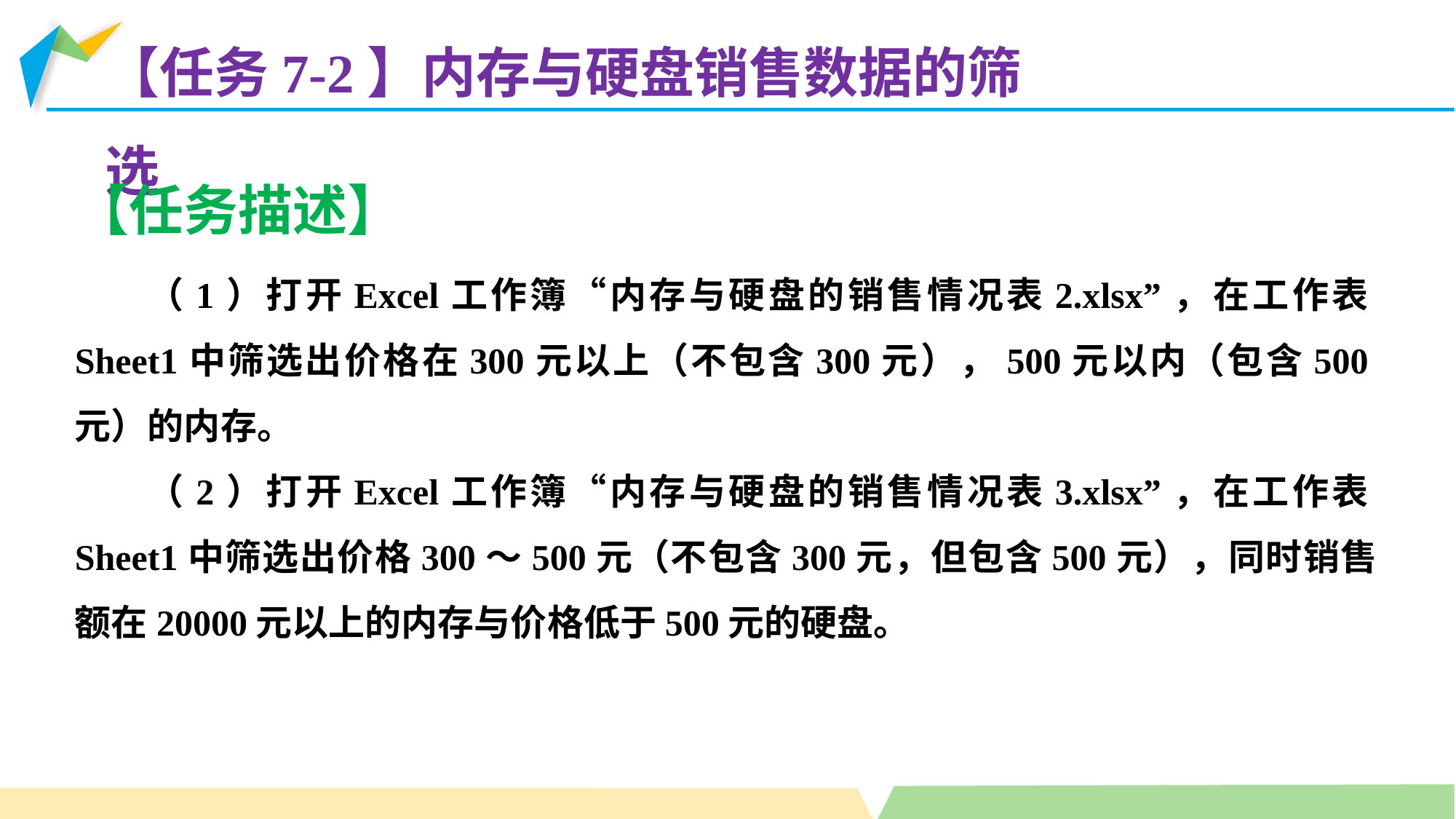

【任务7-2】内存与硬盘销售数据的筛选
【任务描述】
（1）打开Excel工作簿“内存与硬盘的销售情况表2.xlsx”，在工作表Sheet1中筛选出价格在300元以上（不包含300元），500元以内（包含500元）的内存。
（2）打开Excel工作簿“内存与硬盘的销售情况表3.xlsx”，在工作表Sheet1中筛选出价格300～500元（不包含300元，但包含500元），同时销售额在20000元以上的内存与价格低于500元的硬盘。